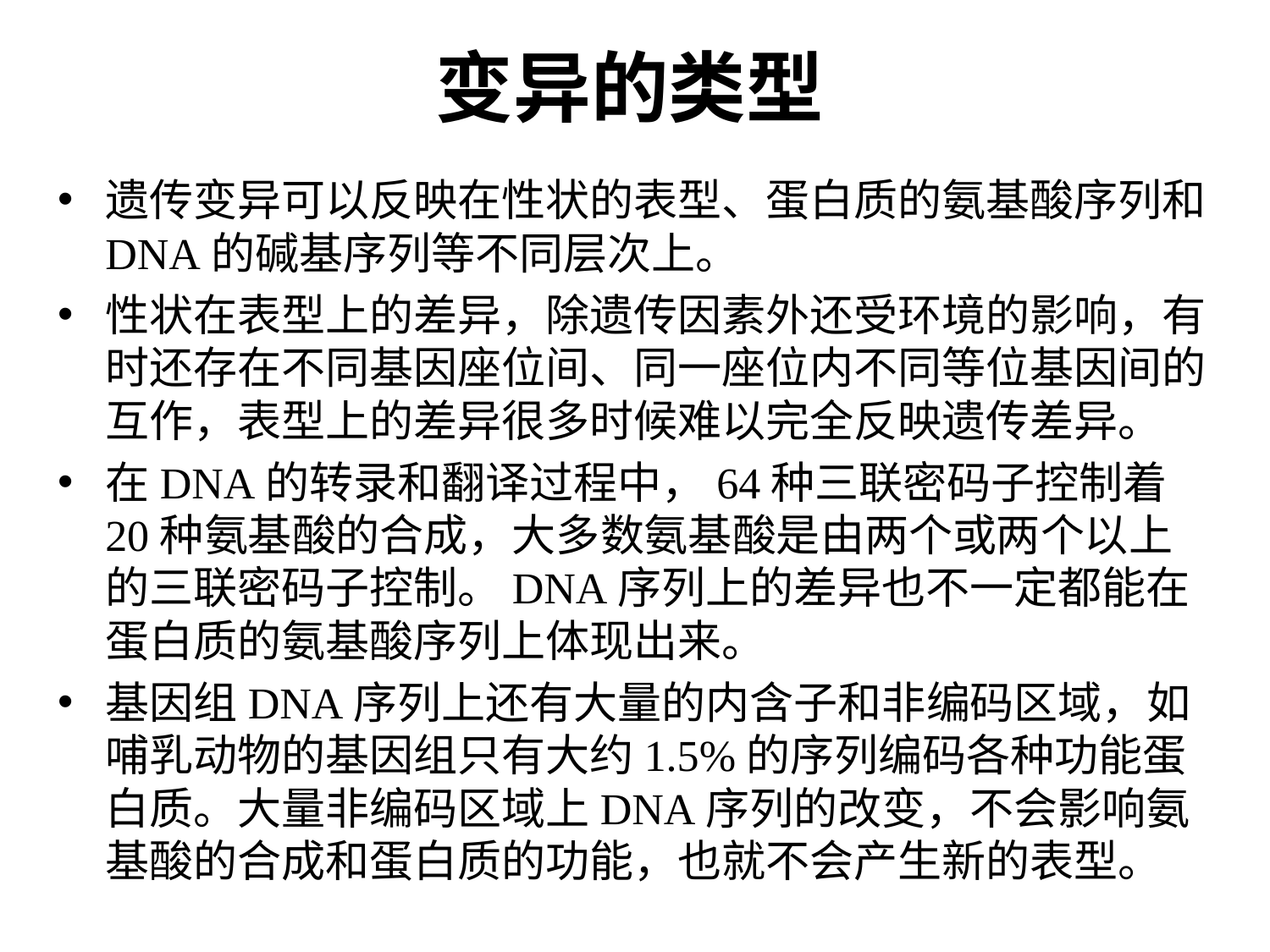

# 变异的类型
遗传变异可以反映在性状的表型、蛋白质的氨基酸序列和DNA的碱基序列等不同层次上。
性状在表型上的差异，除遗传因素外还受环境的影响，有时还存在不同基因座位间、同一座位内不同等位基因间的互作，表型上的差异很多时候难以完全反映遗传差异。
在DNA的转录和翻译过程中，64种三联密码子控制着20种氨基酸的合成，大多数氨基酸是由两个或两个以上的三联密码子控制。DNA序列上的差异也不一定都能在蛋白质的氨基酸序列上体现出来。
基因组DNA序列上还有大量的内含子和非编码区域，如哺乳动物的基因组只有大约1.5%的序列编码各种功能蛋白质。大量非编码区域上DNA序列的改变，不会影响氨基酸的合成和蛋白质的功能，也就不会产生新的表型。